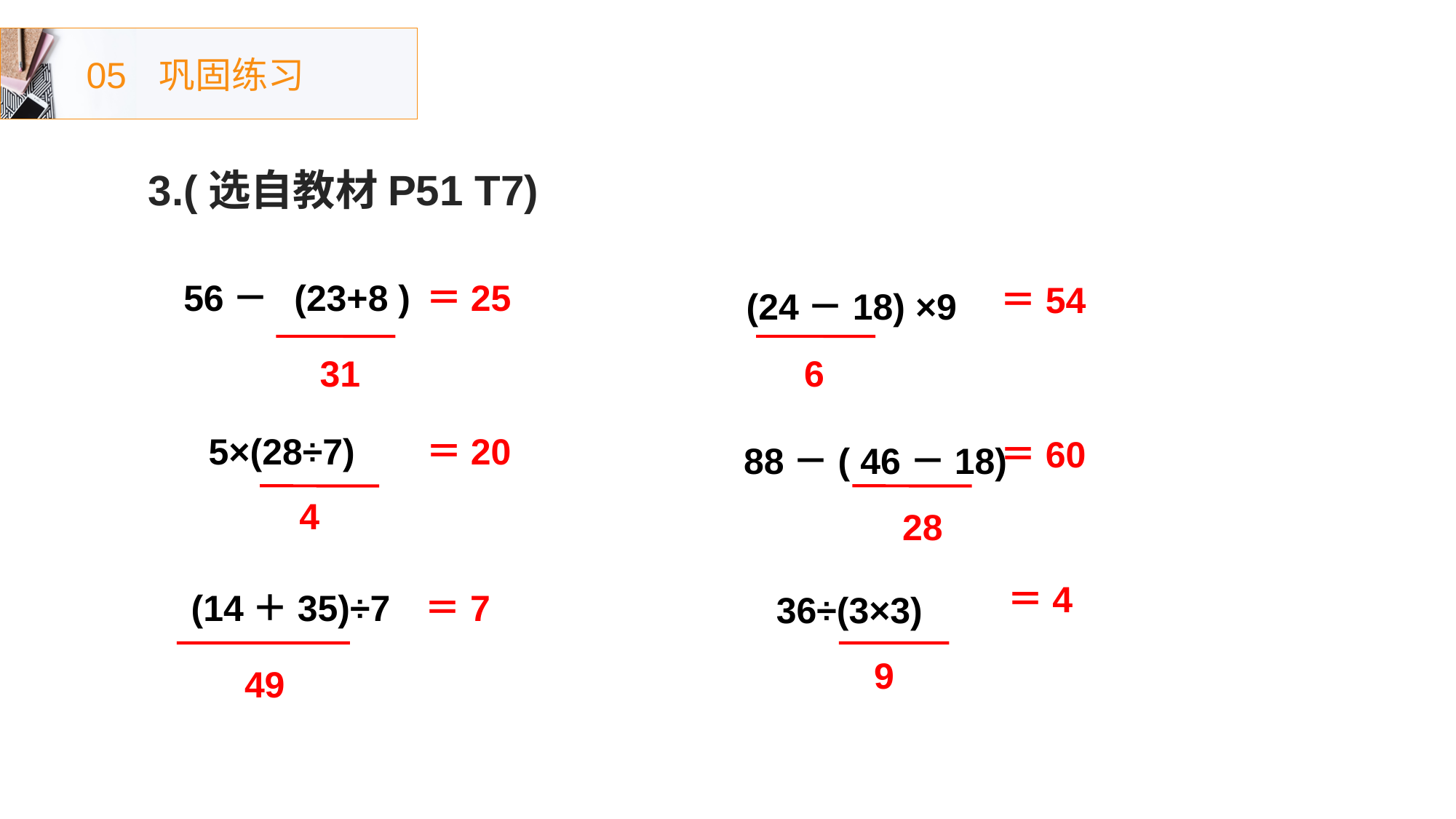

05
巩固练习
3.(选自教材P51 T7)
(24－18) ×9
56－  (23+8 )
＝25
＝54

6
31
88－( 46－18)
 5×(28÷7)
＝20
＝60

4
28
36÷(3×3)
＝4
＝7
(14＋35)÷7

9
49